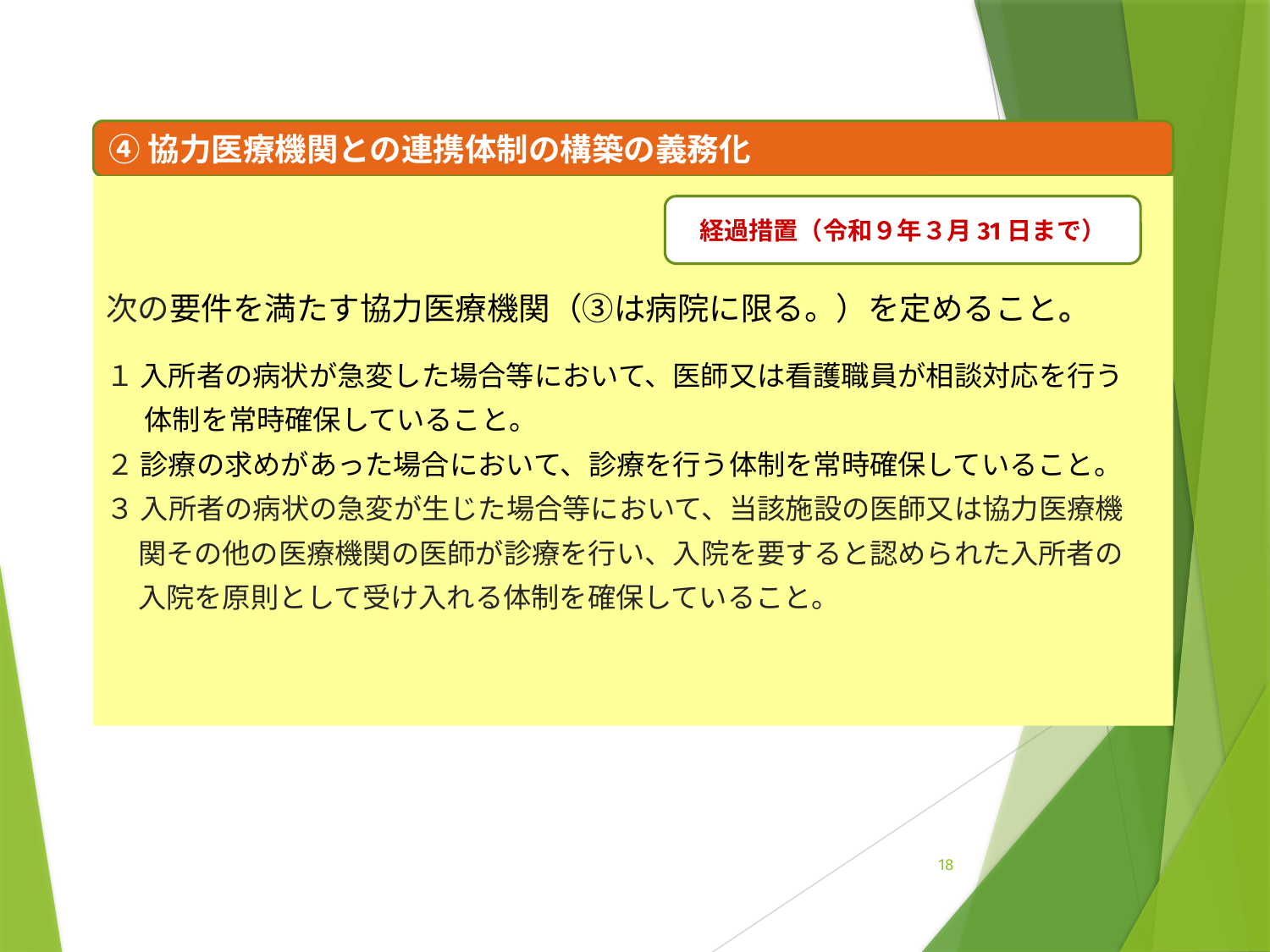

④協力医療機関との連携体制の構築の義務化
次の要件を満たす協力医療機関（③は病院に限る。）を定めること。
１ 入所者の病状が急変した場合等において、医師又は看護職員が相談対応を行う
     体制を常時確保していること。
２ 診療の求めがあった場合において、診療を行う体制を常時確保していること。
３ 入所者の病状の急変が生じた場合等において、当該施設の医師又は協力医療機
    関その他の医療機関の医師が診療を行い、入院を要すると認められた入所者の
    入院を原則として受け入れる体制を確保していること。
経過措置（令和９年３月31日まで）
協力医療機関との連携体制の構築
18